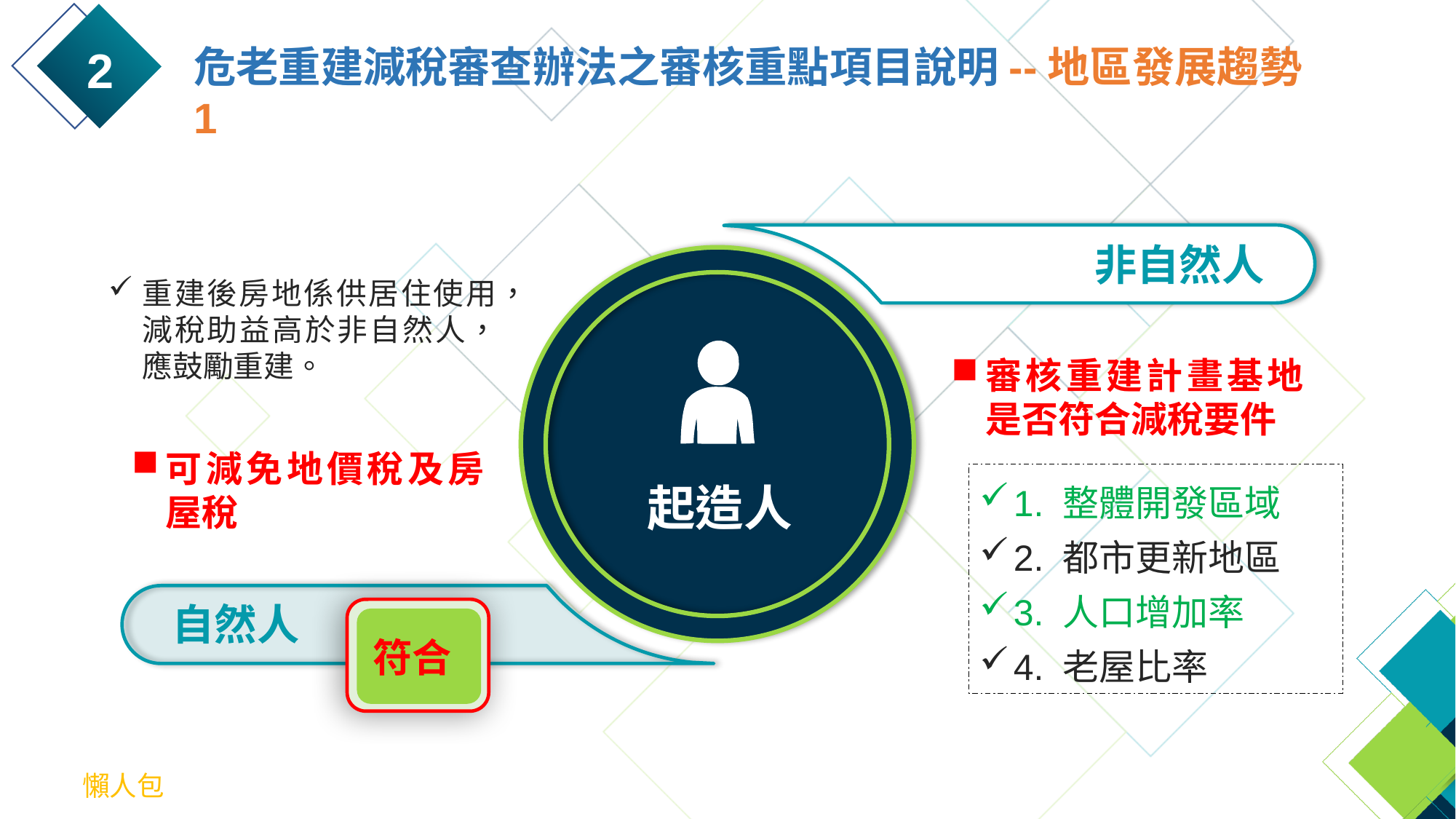

2
危老重建減稅審查辦法之審核重點項目說明--地區發展趨勢1

非自然人

起造人
重建後房地係供居住使用，減稅助益高於非自然人，應鼓勵重建。

審核重建計畫基地是否符合減稅要件
可減免地價稅及房屋稅
1. 整體開發區域
2. 都市更新地區
3. 人口增加率
4. 老屋比率

自然人

符合
懶人包